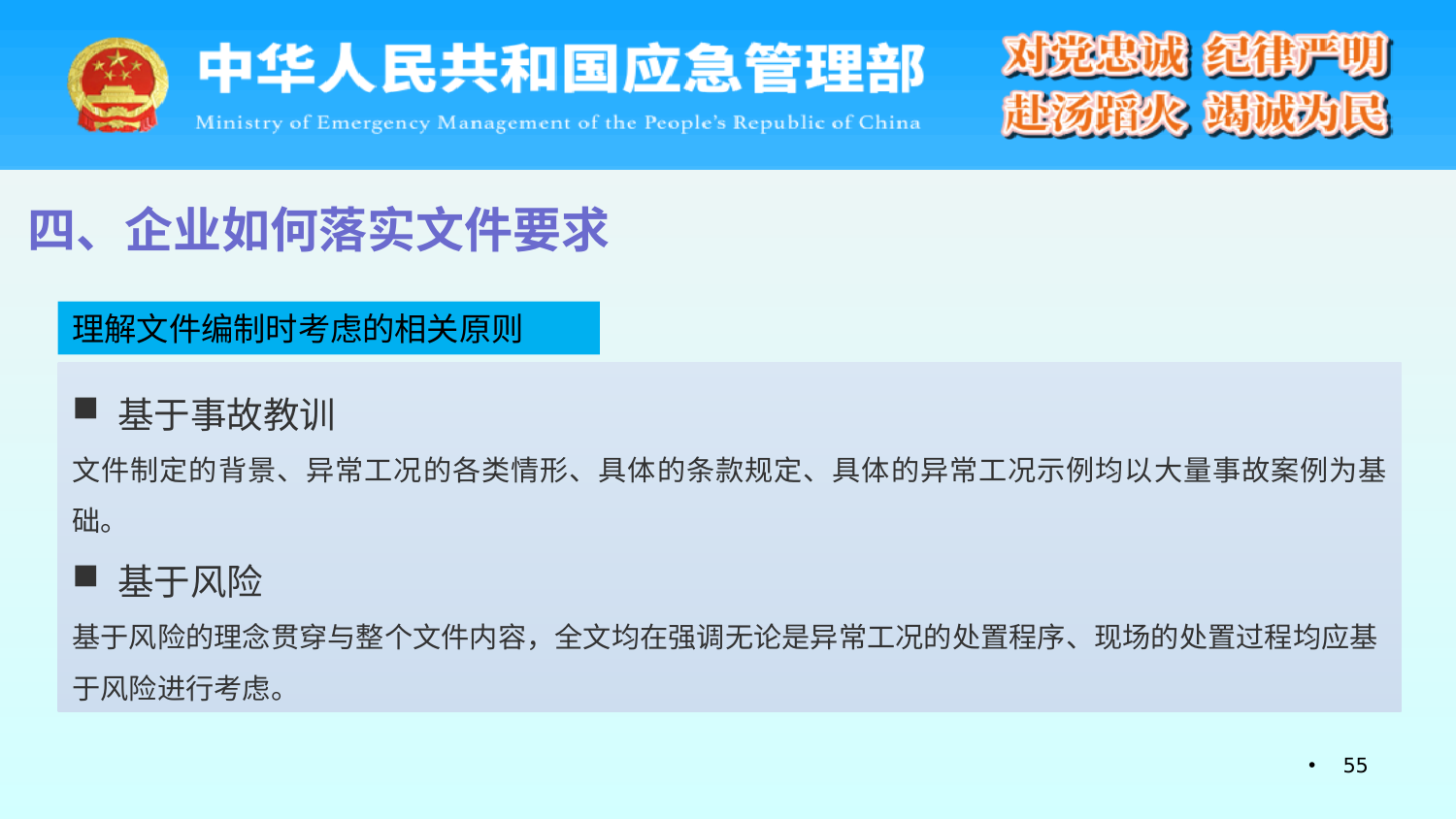

四、企业如何落实文件要求
理解文件编制时考虑的相关原则
基于事故教训
文件制定的背景、异常工况的各类情形、具体的条款规定、具体的异常工况示例均以大量事故案例为基础。
基于风险
基于风险的理念贯穿与整个文件内容，全文均在强调无论是异常工况的处置程序、现场的处置过程均应基于风险进行考虑。
55